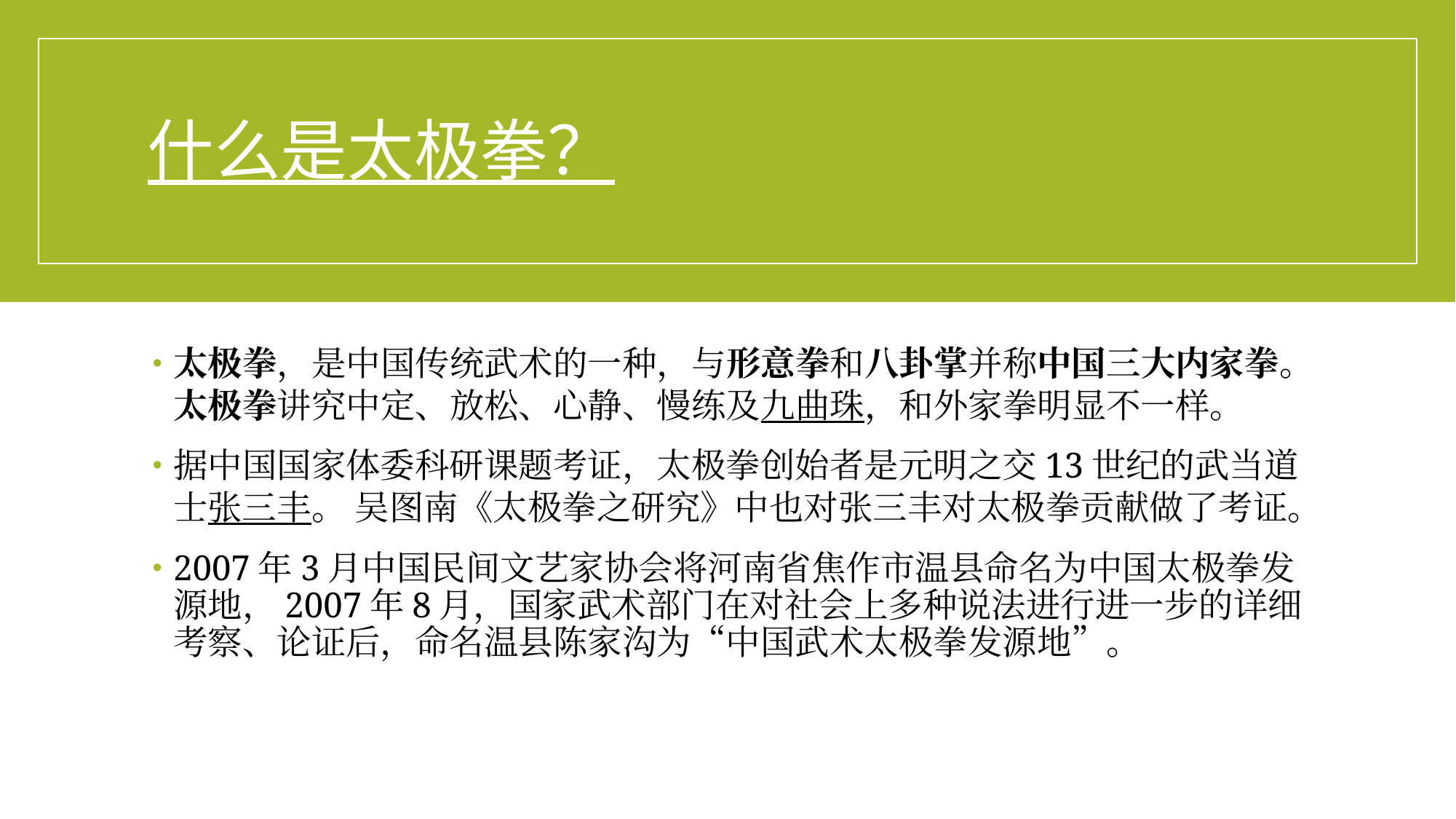

# 什么是太极拳？

太极拳，是中国传统武术的一种，与形意拳和八卦掌并称中国三大内家拳。太极拳讲究中定、放松、心静、慢练及九曲珠，和外家拳明显不一样。
据中国国家体委科研课题考证，太极拳创始者是元明之交13世纪的武当道士张三丰。 吴图南《太极拳之研究》中也对张三丰对太极拳贡献做了考证。
2007年3月中国民间文艺家协会将河南省焦作市温县命名为中国太极拳发源地，2007年8月，国家武术部门在对社会上多种说法进行进一步的详细考察、论证后，命名温县陈家沟为“中国武术太极拳发源地”。